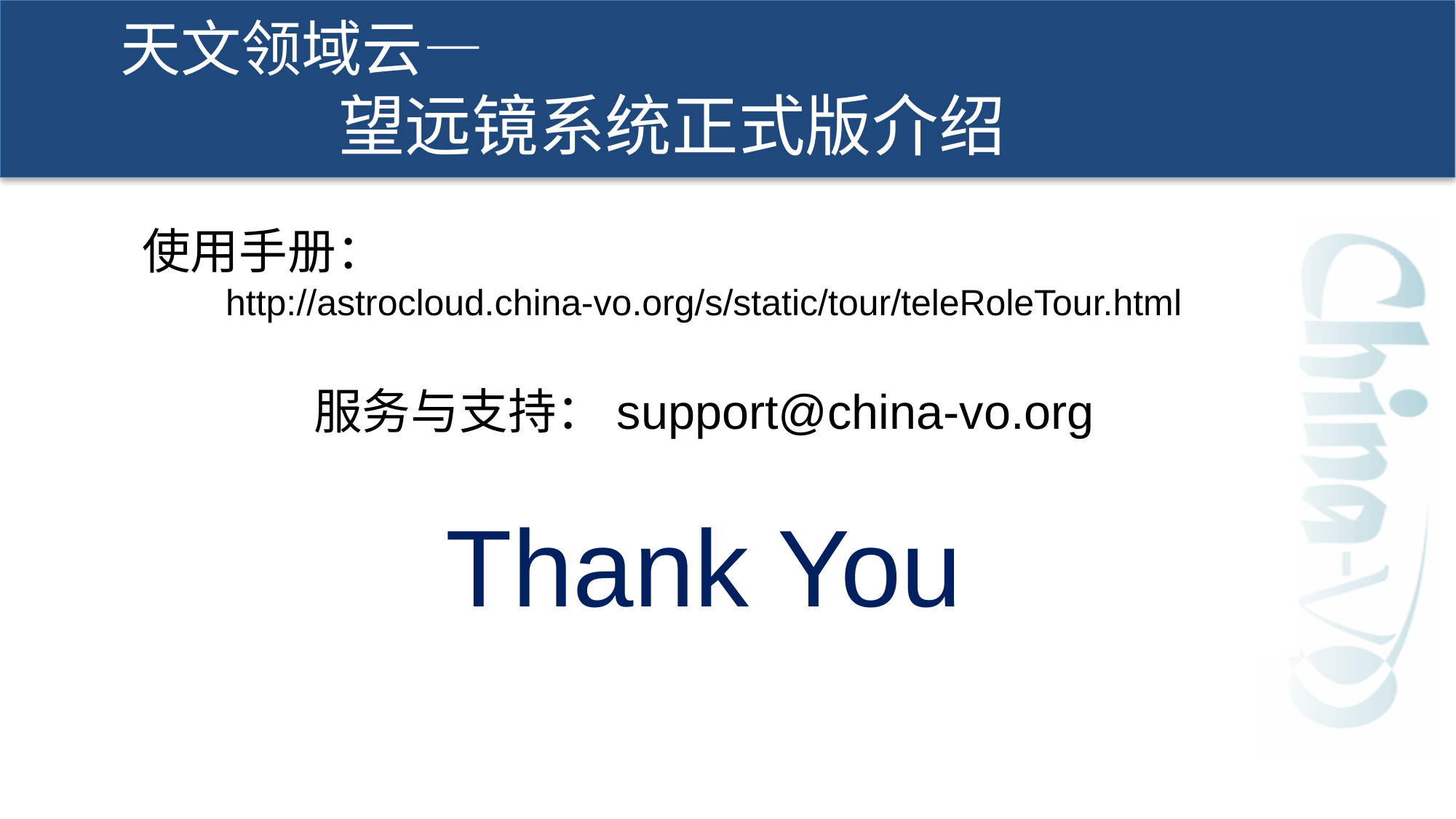

# 天文领域云— 望远镜系统正式版介绍

统一的申请及分配流程、统一的用户体验
灵活的定制策略，满足具体望远镜的特殊需求
完备的权限控制，确保单个望远镜信息独立及安全

 使用手册：
http://astrocloud.china-vo.org/s/static/tour/teleRoleTour.html

服务与支持：support@china-vo.org

Thank You